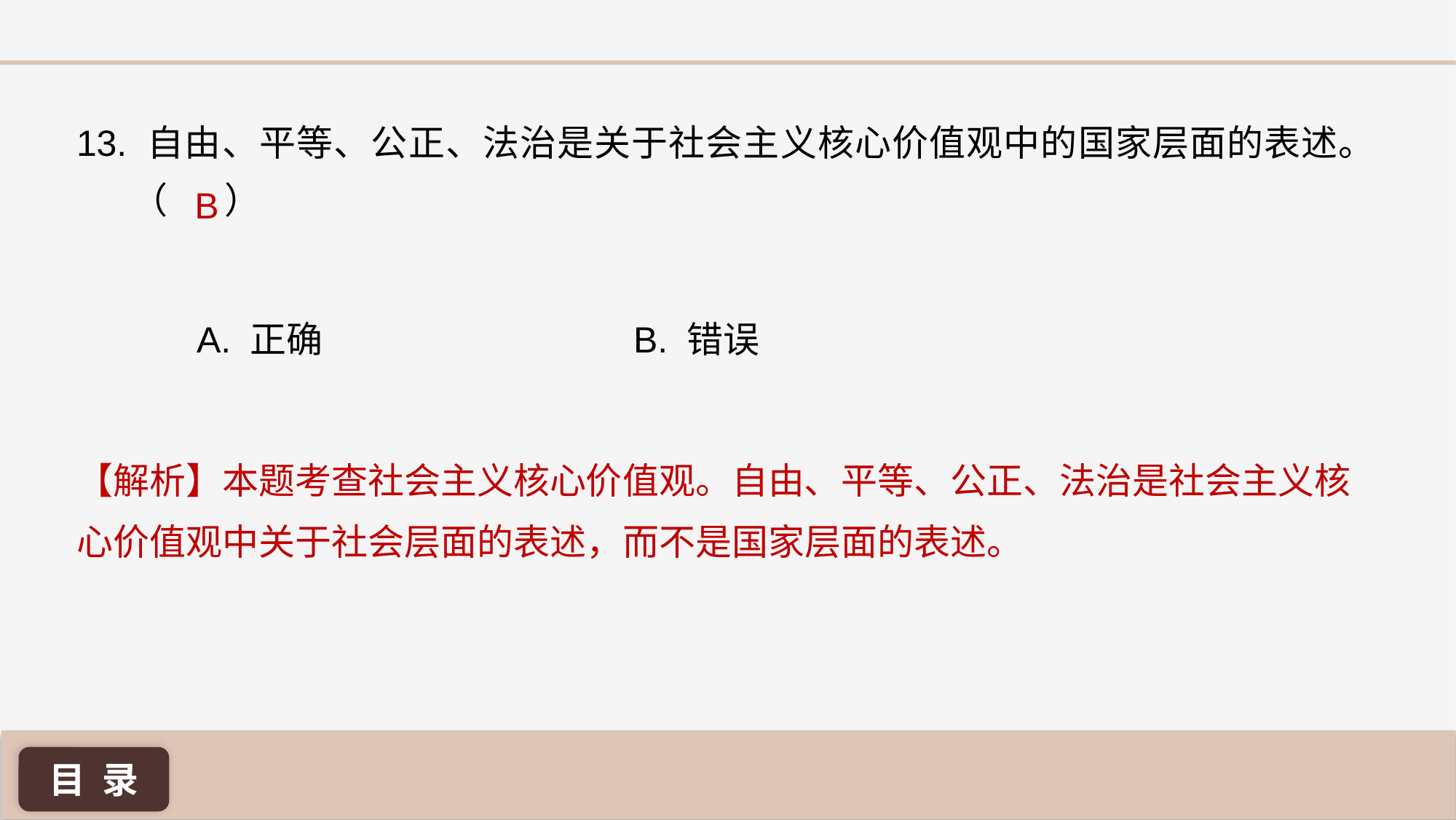

13. 自由、平等、公正、法治是关于社会主义核心价值观中的国家层面的表述。（       ）
B
A. 正确 			B. 错误
【解析】本题考查社会主义核心价值观。自由、平等、公正、法治是社会主义核心价值观中关于社会层面的表述，而不是国家层面的表述。